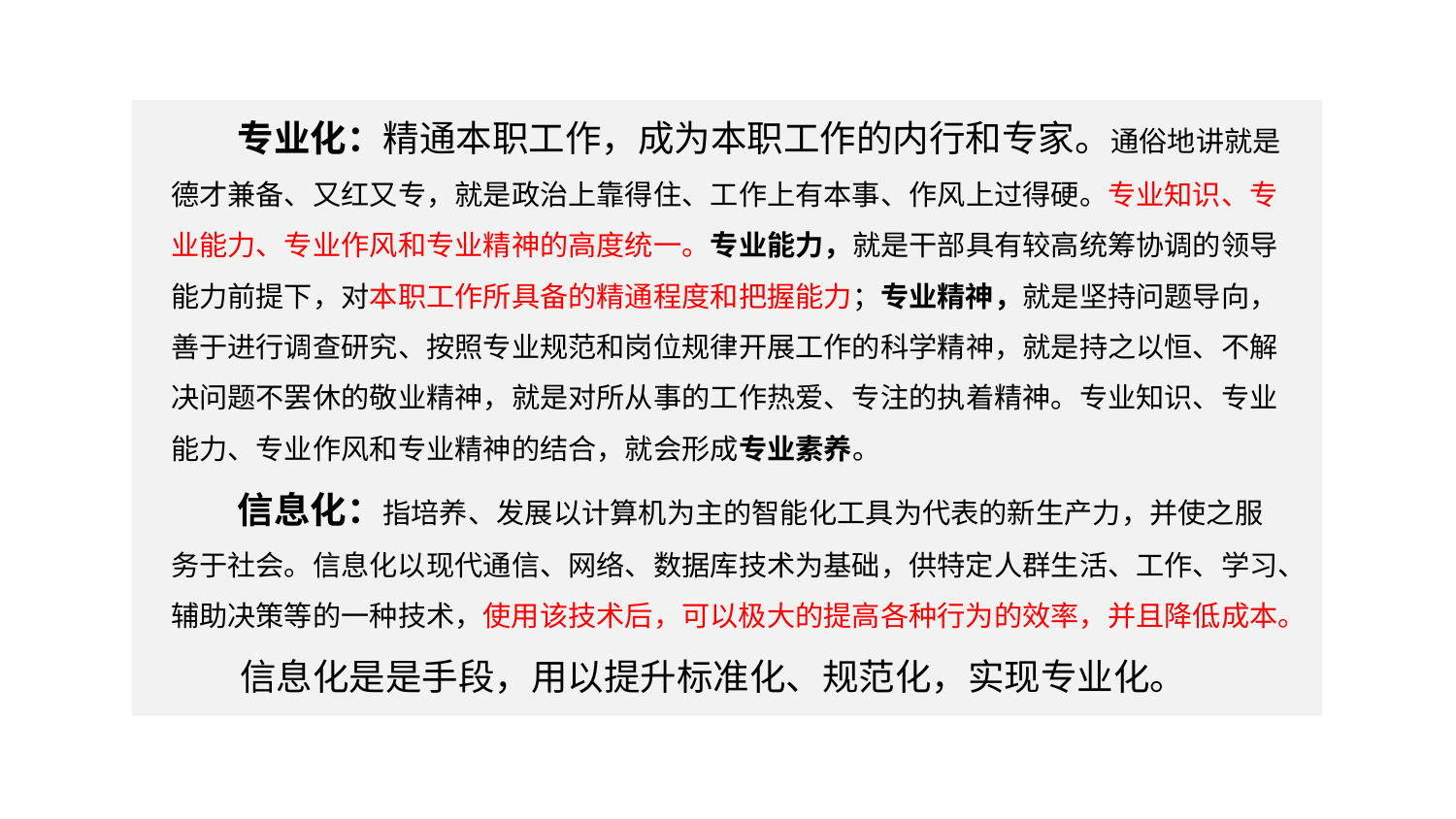

专业化：精通本职工作，成为本职工作的内行和专家。通俗地讲就是德才兼备、又红又专，就是政治上靠得住、工作上有本事、作风上过得硬。专业知识、专业能力、专业作风和专业精神的高度统一。专业能力，就是干部具有较高统筹协调的领导能力前提下，对本职工作所具备的精通程度和把握能力；专业精神，就是坚持问题导向，善于进行调查研究、按照专业规范和岗位规律开展工作的科学精神，就是持之以恒、不解决问题不罢休的敬业精神，就是对所从事的工作热爱、专注的执着精神。专业知识、专业能力、专业作风和专业精神的结合，就会形成专业素养。
       信息化：指培养、发展以计算机为主的智能化工具为代表的新生产力，并使之服务于社会。信息化以现代通信、网络、数据库技术为基础，供特定人群生活、工作、学习、辅助决策等的一种技术，使用该技术后，可以极大的提高各种行为的效率，并且降低成本。
        信息化是是手段，用以提升标准化、规范化，实现专业化。